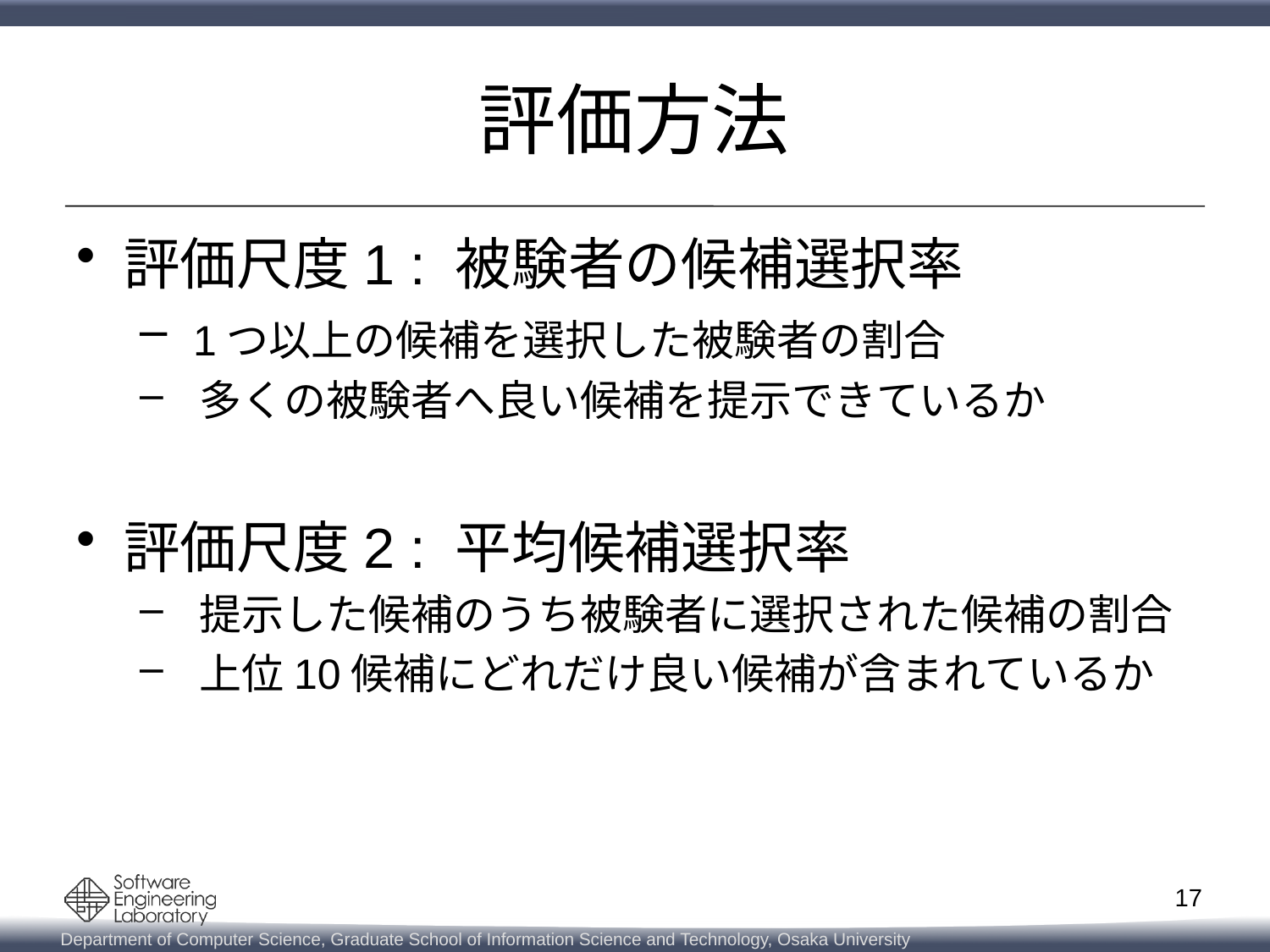

# 評価方法
評価尺度1 : 被験者の候補選択率
 1つ以上の候補を選択した被験者の割合
 多くの被験者へ良い候補を提示できているか

評価尺度2 : 平均候補選択率
 提示した候補のうち被験者に選択された候補の割合
 上位10候補にどれだけ良い候補が含まれているか

17